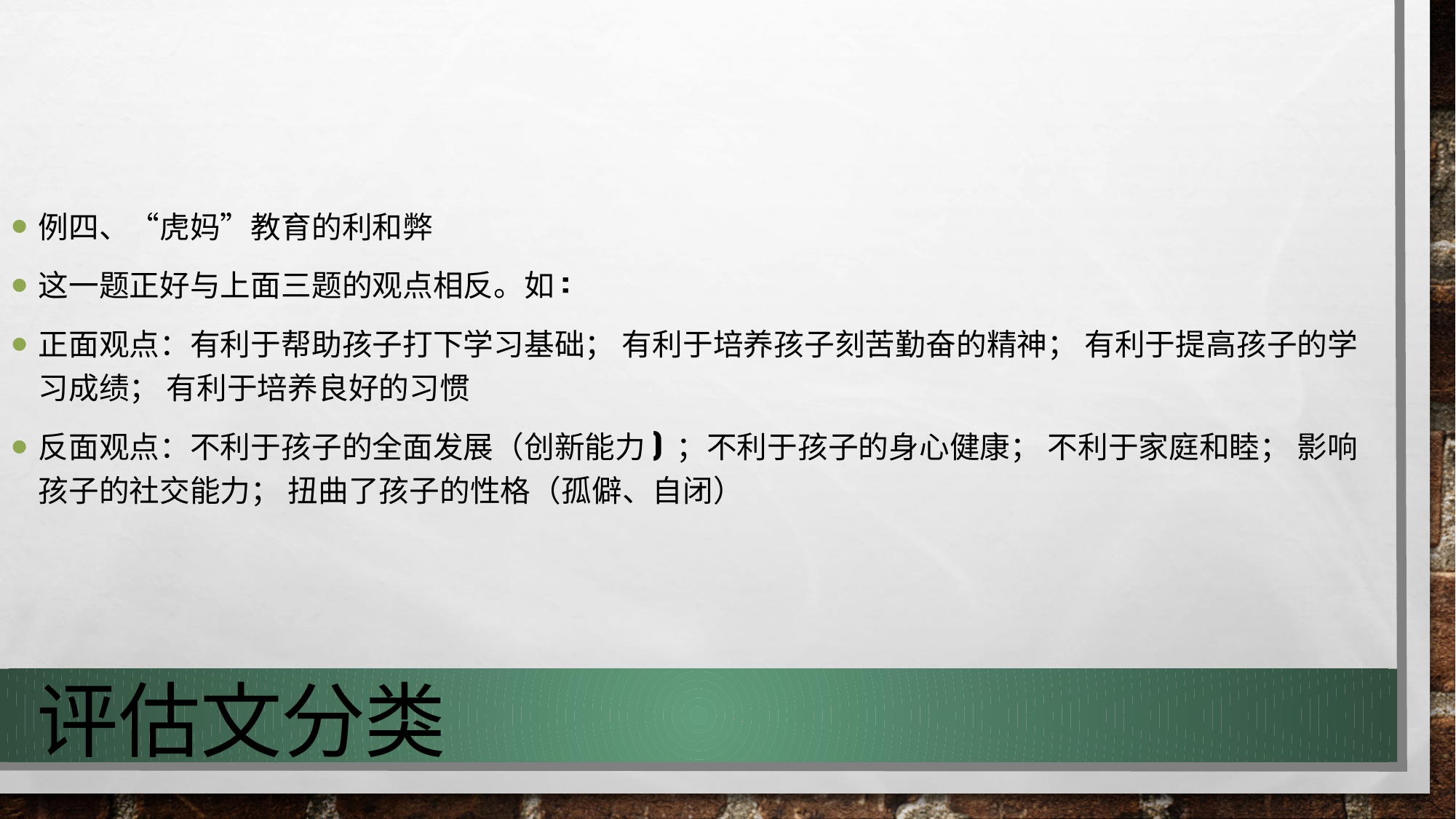

例四、“虎妈”教育的利和弊
这一题正好与上面三题的观点相反。如:
正面观点：有利于帮助孩子打下学习基础； 有利于培养孩子刻苦勤奋的精神； 有利于提高孩子的学习成绩； 有利于培养良好的习惯
反面观点：不利于孩子的全面发展（创新能力) ；不利于孩子的身心健康； 不利于家庭和睦； 影响孩子的社交能力； 扭曲了孩子的性格（孤僻、自闭）
# 评估文分类